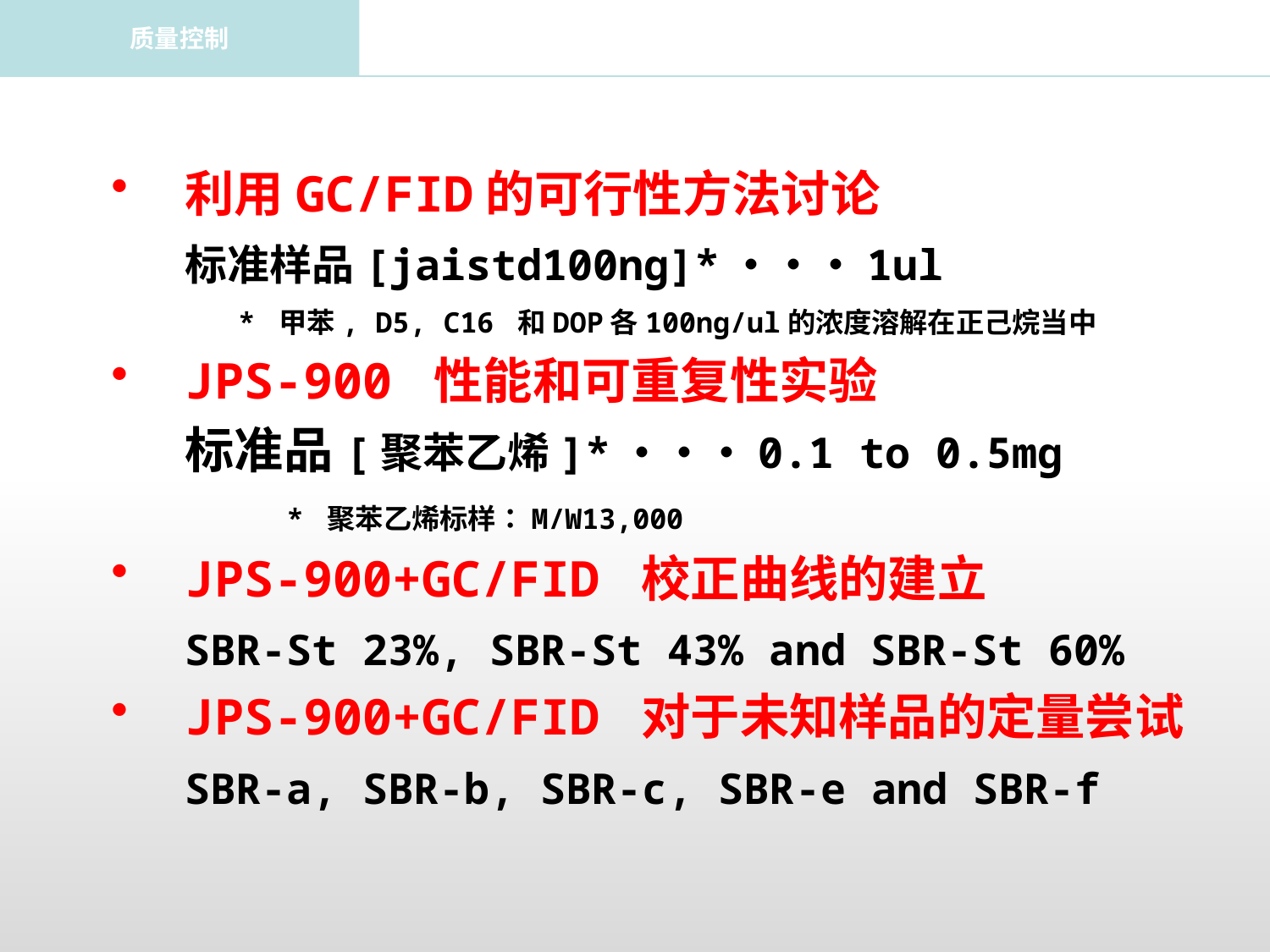

质量控制
利用GC/FID的可行性方法讨论
	标准样品[jaistd100ng]*・・・1ul
* 甲苯, D5, C16 和DOP各100ng/ul的浓度溶解在正己烷当中
JPS-900 性能和可重复性实验
	标准品[聚苯乙烯]*・・・0.1 to 0.5mg
	    * 聚苯乙烯标样：M/W13,000
JPS-900+GC/FID 校正曲线的建立
	SBR-St 23%, SBR-St 43% and SBR-St 60%
JPS-900+GC/FID 对于未知样品的定量尝试
	SBR-a, SBR-b, SBR-c, SBR-e and SBR-f
4